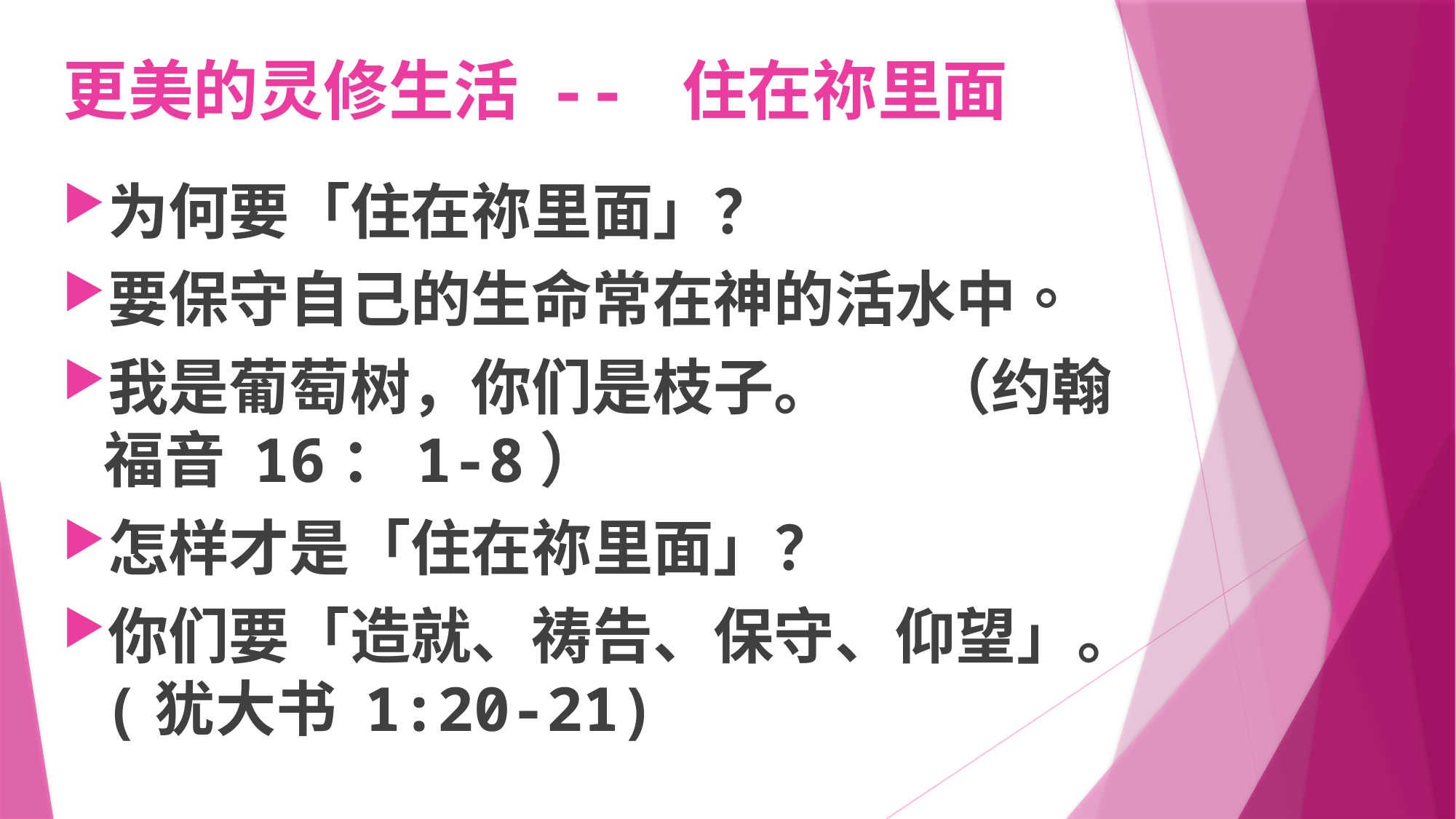

# 更美的灵修生活 -- 住在祢里面
为何要「住在祢里面」？
要保守自己的生命常在神的活水中。
我是葡萄树，你们是枝子。       （约翰福音 16：1-8）
怎样才是「住在祢里面」？
你们要「造就、祷告、保守、仰望」。(犹大书 1:20-21)